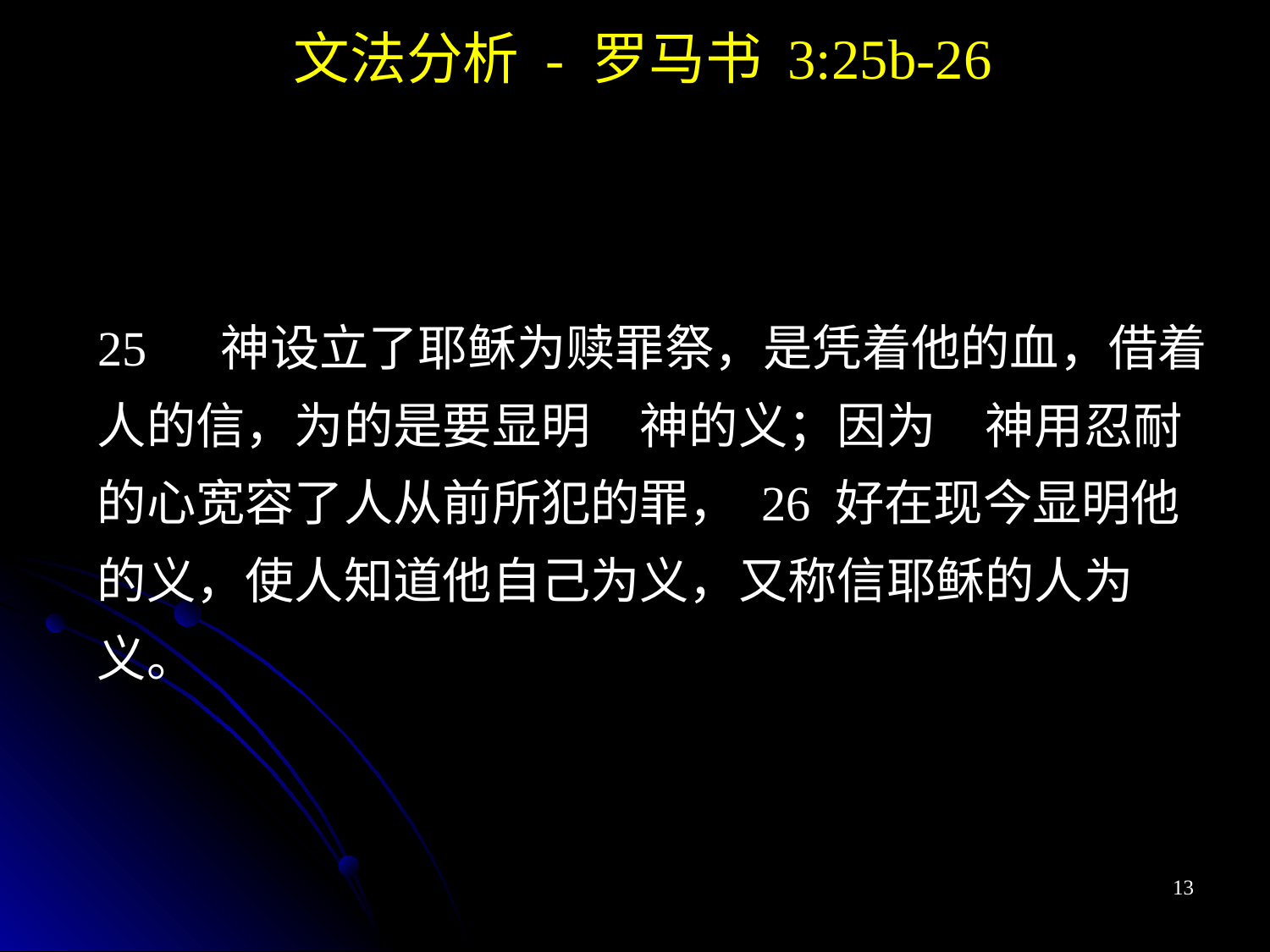

# 文法分析 - 罗马书 3:25b-26
25 　神设立了耶稣为赎罪祭，是凭着他的血，借着人的信，为的是要显明　神的义；因为　神用忍耐的心宽容了人从前所犯的罪， 26 好在现今显明他的义，使人知道他自己为义，又称信耶稣的人为义。

13